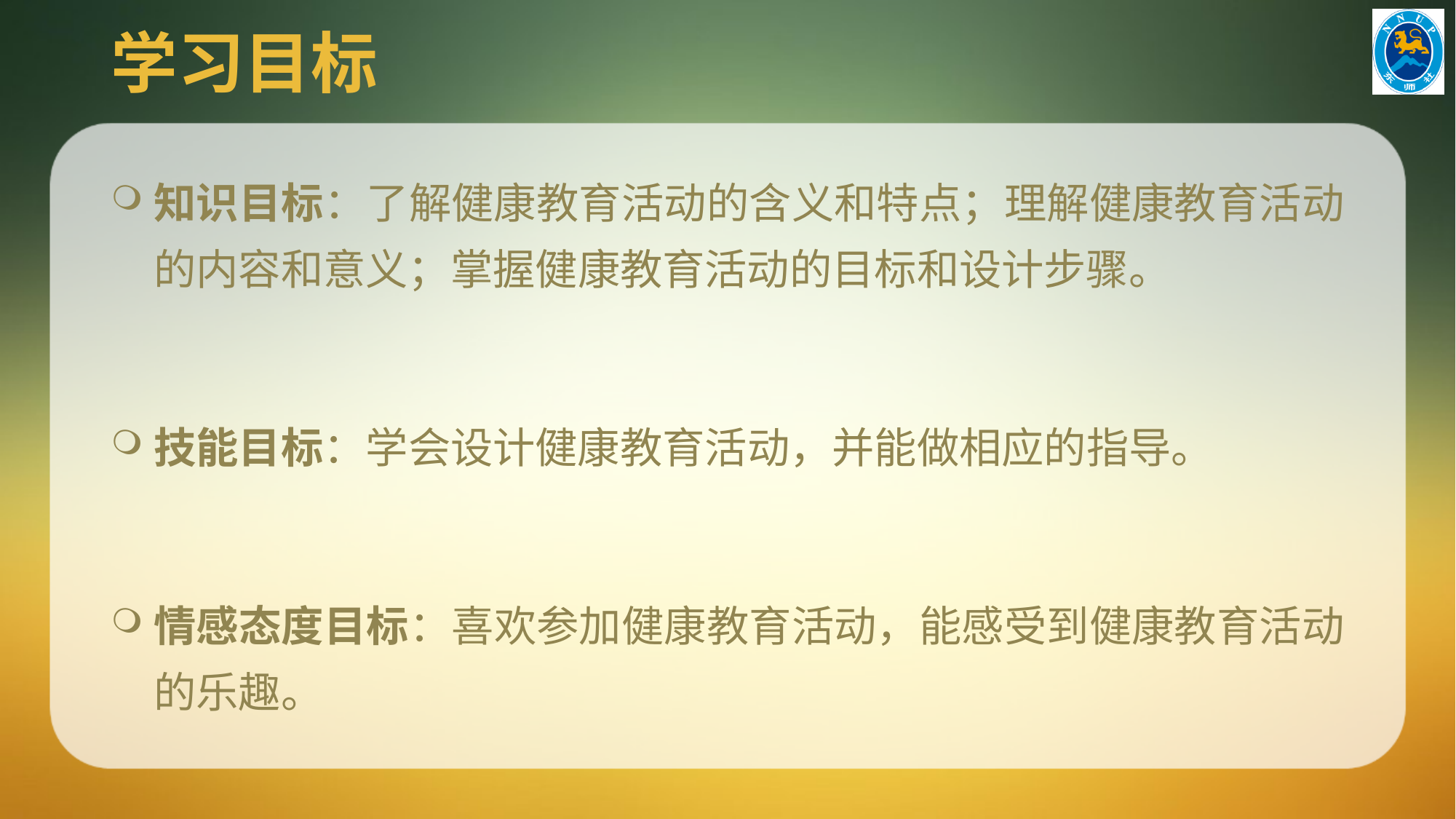

# 学习目标
知识目标：了解健康教育活动的含义和特点；理解健康教育活动的内容和意义；掌握健康教育活动的目标和设计步骤。

技能目标：学会设计健康教育活动，并能做相应的指导。

情感态度目标：喜欢参加健康教育活动，能感受到健康教育活动的乐趣。